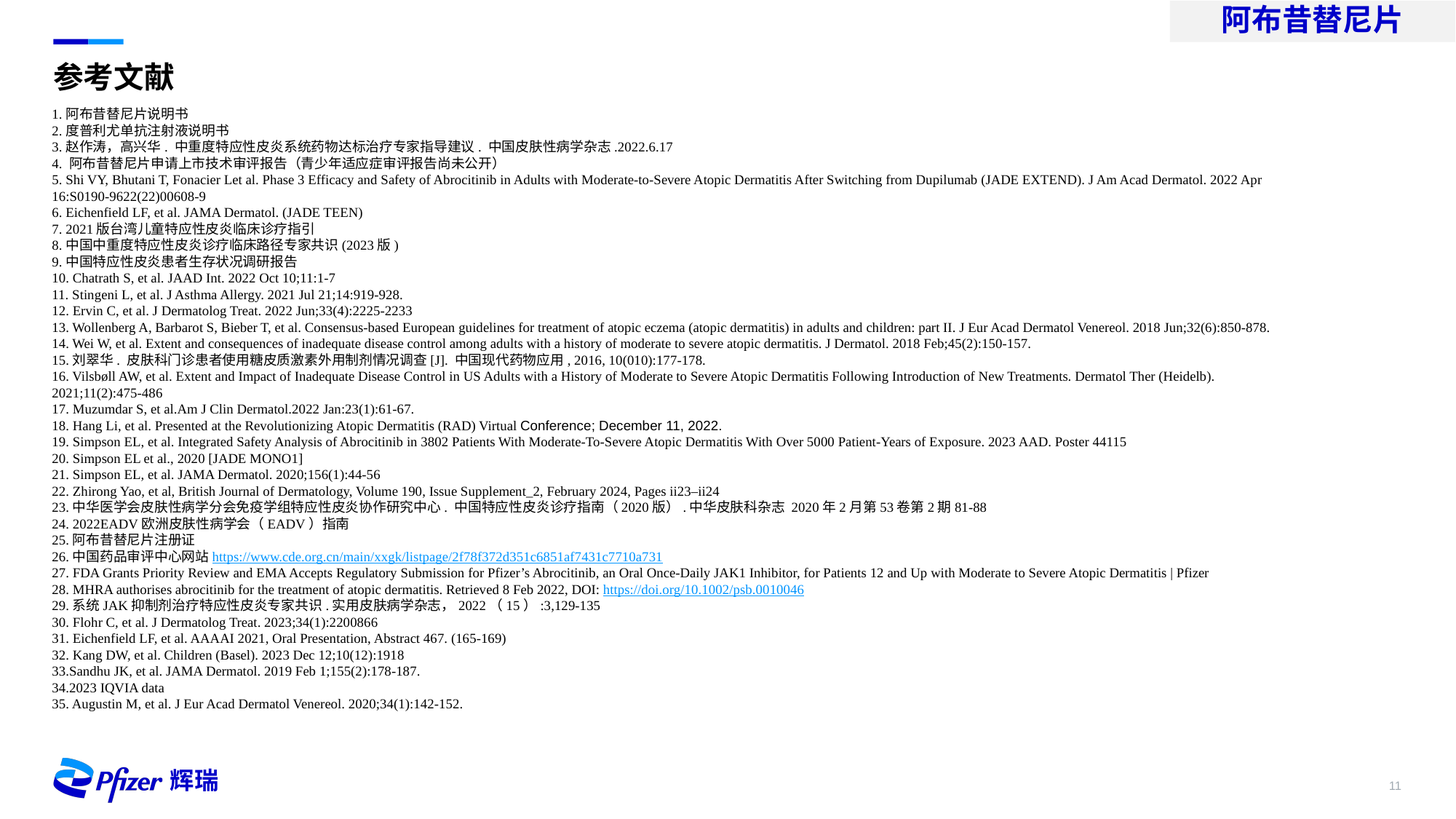

阿布昔替尼片
# 参考文献
1.阿布昔替尼片说明书
2.度普利尤单抗注射液说明书
3.赵作涛，高兴华. 中重度特应性皮炎系统药物达标治疗专家指导建议. 中国皮肤性病学杂志.2022.6.17
4. 阿布昔替尼片申请上市技术审评报告（青少年适应症审评报告尚未公开）
5. Shi VY, Bhutani T, Fonacier Let al. Phase 3 Efficacy and Safety of Abrocitinib in Adults with Moderate-to-Severe Atopic Dermatitis After Switching from Dupilumab (JADE EXTEND). J Am Acad Dermatol. 2022 Apr 16:S0190-9622(22)00608-9
6. Eichenfield LF, et al. JAMA Dermatol. (JADE TEEN)
7. 2021版台湾儿童特应性皮炎临床诊疗指引
8.中国中重度特应性皮炎诊疗临床路径专家共识(2023版)
9.中国特应性皮炎患者生存状况调研报告
10. Chatrath S, et al. JAAD Int. 2022 Oct 10;11:1-7
11. Stingeni L, et al. J Asthma Allergy. 2021 Jul 21;14:919-928.
12. Ervin C, et al. J Dermatolog Treat. 2022 Jun;33(4):2225-2233
13. Wollenberg A, Barbarot S, Bieber T, et al. Consensus-based European guidelines for treatment of atopic eczema (atopic dermatitis) in adults and children: part II. J Eur Acad Dermatol Venereol. 2018 Jun;32(6):850-878.
14. Wei W, et al. Extent and consequences of inadequate disease control among adults with a history of moderate to severe atopic dermatitis. J Dermatol. 2018 Feb;45(2):150-157.
15.刘翠华. 皮肤科门诊患者使用糖皮质激素外用制剂情况调查[J]. 中国现代药物应用, 2016, 10(010):177-178.
16. Vilsbøll AW, et al. Extent and Impact of Inadequate Disease Control in US Adults with a History of Moderate to Severe Atopic Dermatitis Following Introduction of New Treatments. Dermatol Ther (Heidelb). 2021;11(2):475-486
17. Muzumdar S, et al.Am J Clin Dermatol.2022 Jan:23(1):61-67.
18. Hang Li, et al. Presented at the Revolutionizing Atopic Dermatitis (RAD) Virtual Conference; December 11, 2022.
19. Simpson EL, et al. Integrated Safety Analysis of Abrocitinib in 3802 Patients With Moderate-To-Severe Atopic Dermatitis With Over 5000 Patient-Years of Exposure. 2023 AAD. Poster 44115
20. Simpson EL et al., 2020 [JADE MONO1]
21. Simpson EL, et al. JAMA Dermatol. 2020;156(1):44-56
22. Zhirong Yao, et al, British Journal of Dermatology, Volume 190, Issue Supplement_2, February 2024, Pages ii23–ii24
23.中华医学会皮肤性病学分会免疫学组特应性皮炎协作研究中心. 中国特应性皮炎诊疗指南（2020版）.中华皮肤科杂志 2020年2月第53卷第2期81-88
24. 2022EADV欧洲皮肤性病学会（EADV）指南
25.阿布昔替尼片注册证
26.中国药品审评中心网站https://www.cde.org.cn/main/xxgk/listpage/2f78f372d351c6851af7431c7710a731
27. FDA Grants Priority Review and EMA Accepts Regulatory Submission for Pfizer’s Abrocitinib, an Oral Once-Daily JAK1 Inhibitor, for Patients 12 and Up with Moderate to Severe Atopic Dermatitis | Pfizer
28. MHRA authorises abrocitinib for the treatment of atopic dermatitis. Retrieved 8 Feb 2022, DOI: https://doi.org/10.1002/psb.0010046
29.系统JAK抑制剂治疗特应性皮炎专家共识.实用皮肤病学杂志，2022（15）:3,129-135
30. Flohr C, et al. J Dermatolog Treat. 2023;34(1):2200866
31. Eichenfield LF, et al. AAAAI 2021, Oral Presentation, Abstract 467. (165-169)
32. Kang DW, et al. Children (Basel). 2023 Dec 12;10(12):1918
33.Sandhu JK, et al. JAMA Dermatol. 2019 Feb 1;155(2):178-187.
34.2023 IQVIA data
35. Augustin M, et al. J Eur Acad Dermatol Venereol. 2020;34(1):142-152.